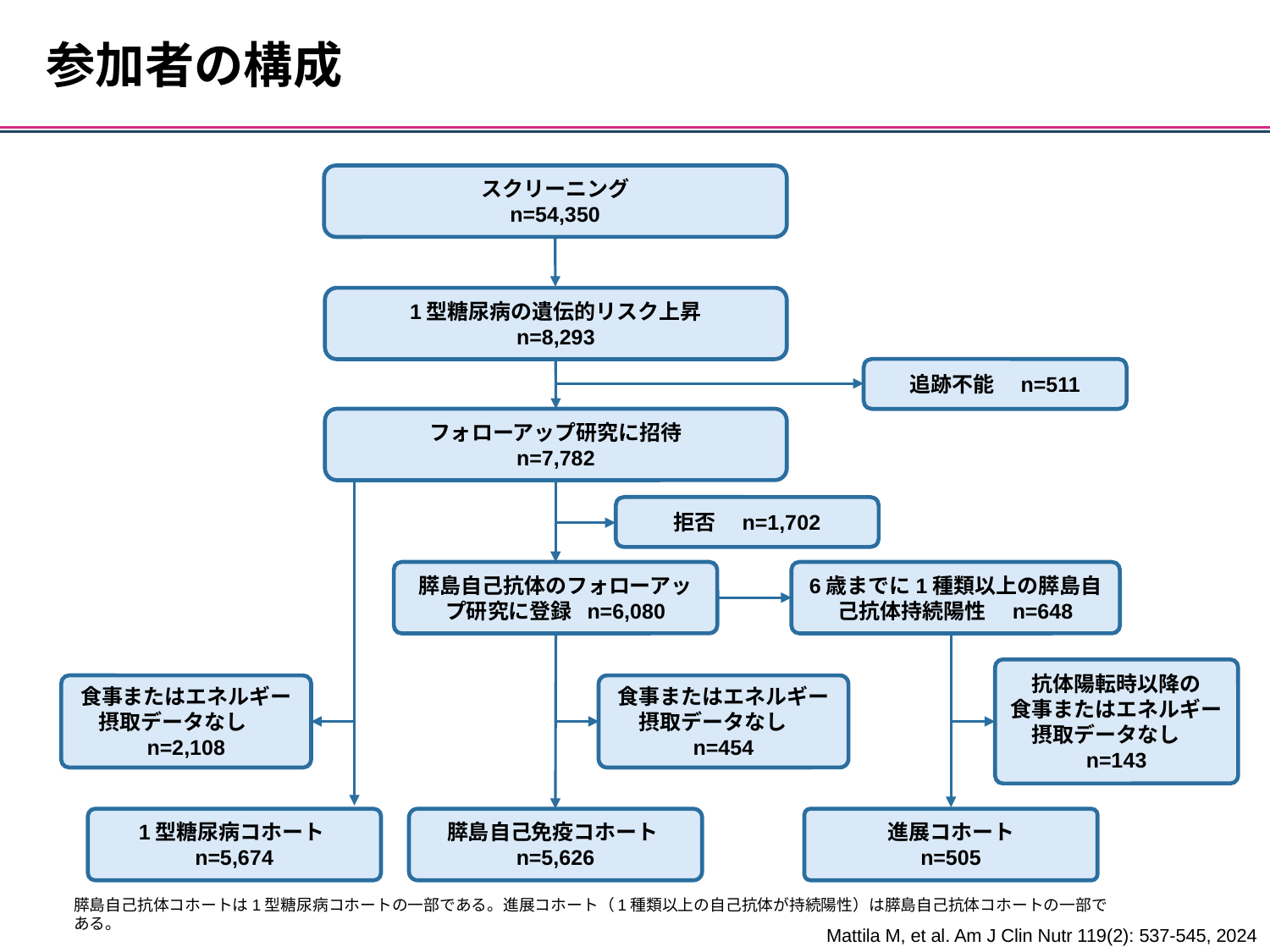

参加者の構成
スクリーニング
n=54,350
1型糖尿病の遺伝的リスク上昇
n=8,293
追跡不能　n=511
フォローアップ研究に招待
n=7,782
拒否　n=1,702
膵島自己抗体のフォローアップ研究に登録  n=6,080
6歳までに1種類以上の膵島自己抗体持続陽性　n=648
抗体陽転時以降の
食事またはエネルギー
摂取データなし
n=143
食事またはエネルギー
摂取データなし　n=2,108
食事またはエネルギー
摂取データなし
n=454
1型糖尿病コホートn=5,674
膵島自己免疫コホートn=5,626
進展コホート
n=505
膵島自己抗体コホートは1型糖尿病コホートの一部である。進展コホート（1種類以上の自己抗体が持続陽性）は膵島自己抗体コホートの一部である。
Mattila M, et al. Am J Clin Nutr 119(2): 537-545, 2024